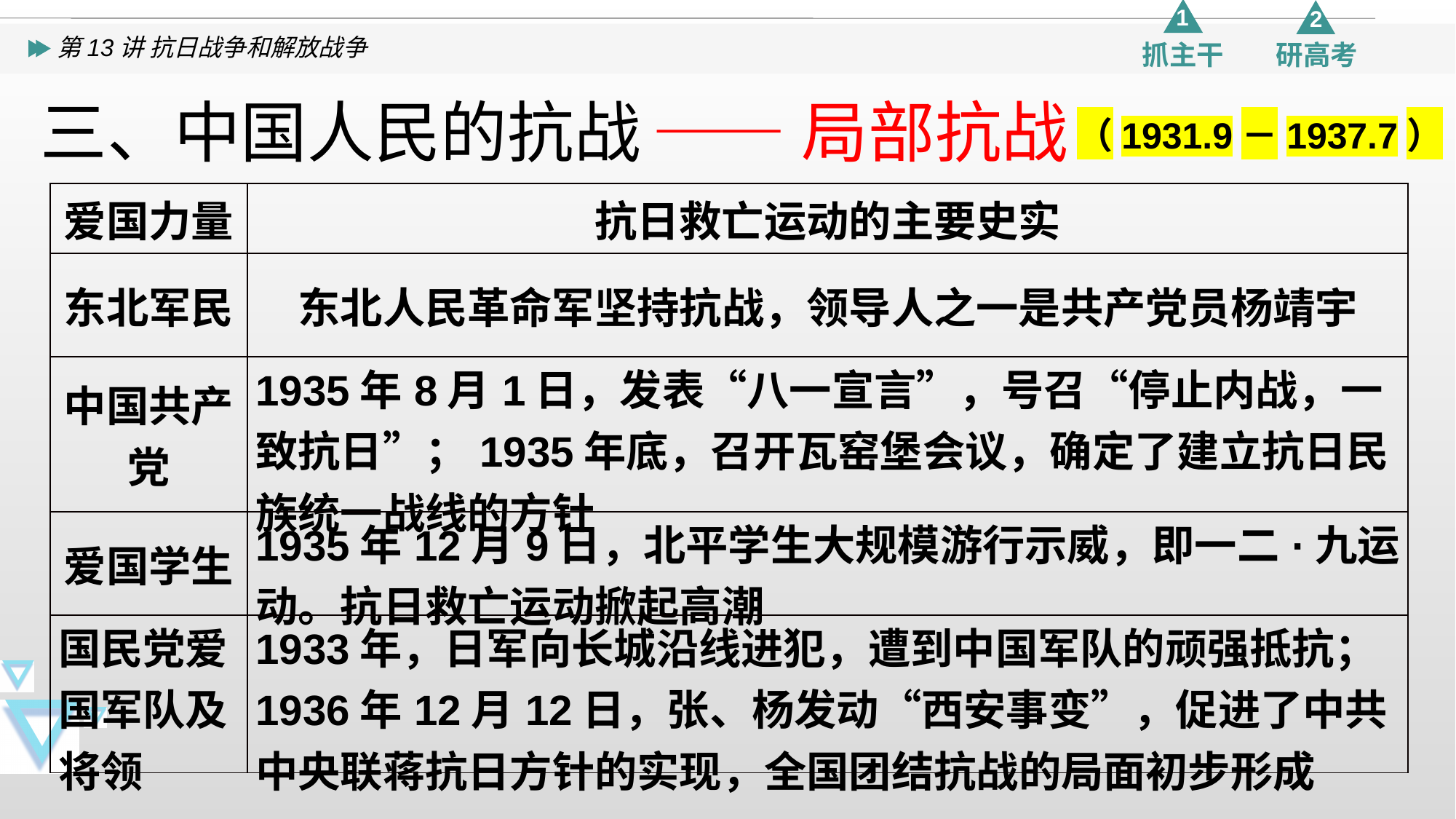

三、中国人民的抗战
——局部抗战
（1931.9－1937.7）
| 爱国力量 | 抗日救亡运动的主要史实 |
| --- | --- |
| 东北军民 | 东北人民革命军坚持抗战，领导人之一是共产党员杨靖宇 |
| 中国共产党 | 1935年8月1日，发表“八一宣言”，号召“停止内战，一致抗日”；1935年底，召开瓦窑堡会议，确定了建立抗日民族统一战线的方针 |
| 爱国学生 | 1935年12月9日，北平学生大规模游行示威，即一二·九运动。抗日救亡运动掀起高潮 |
| 国民党爱国军队及将领 | 1933年，日军向长城沿线进犯，遭到中国军队的顽强抵抗；1936年12月12日，张、杨发动“西安事变”，促进了中共中央联蒋抗日方针的实现，全国团结抗战的局面初步形成 |